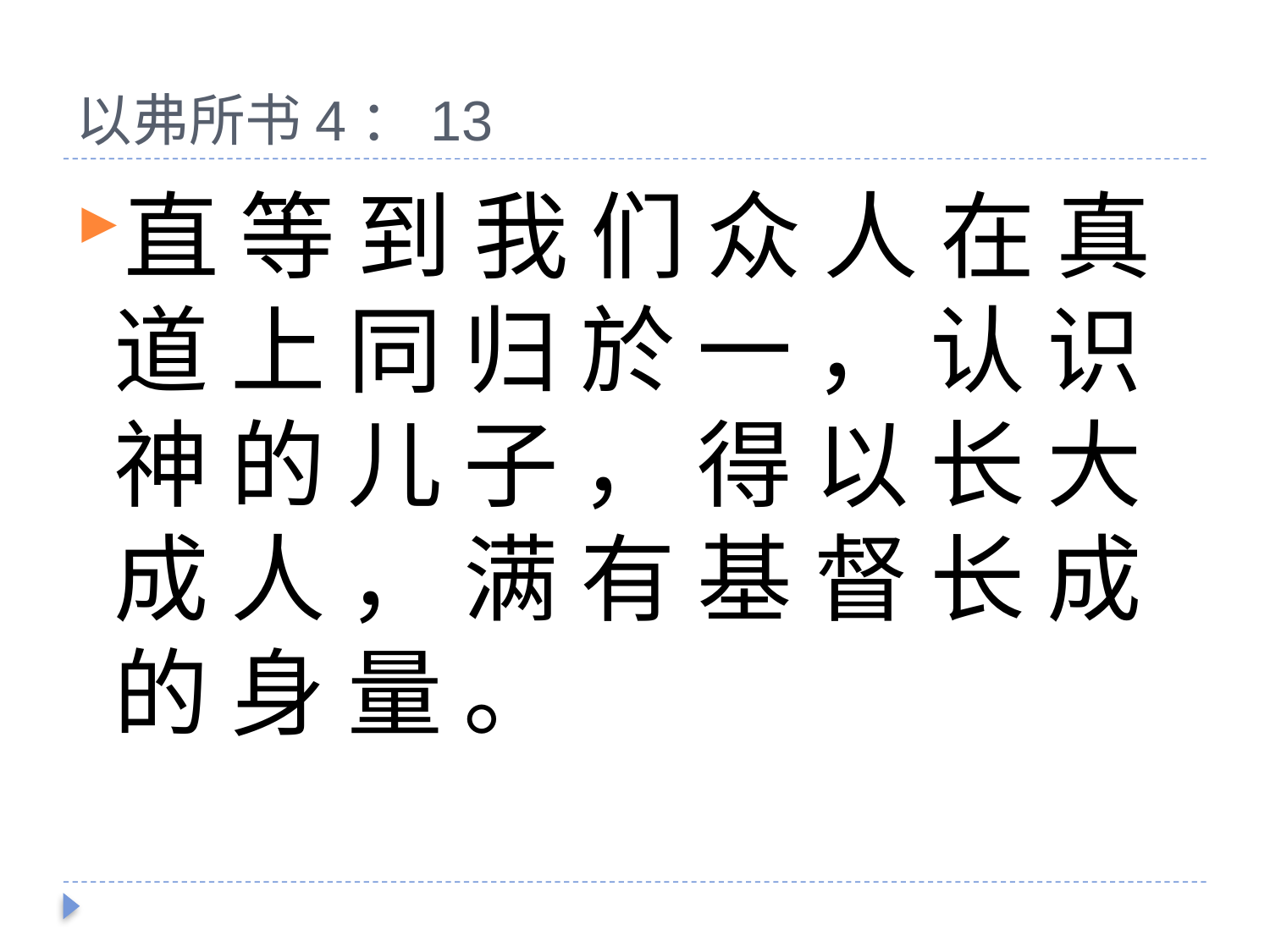

# 以弗所书4：13
直 等 到 我 们 众 人 在 真 道 上 同 归 於 一 ， 认 识 神 的 儿 子 ， 得 以 长 大 成 人 ， 满 有 基 督 长 成 的 身 量 。